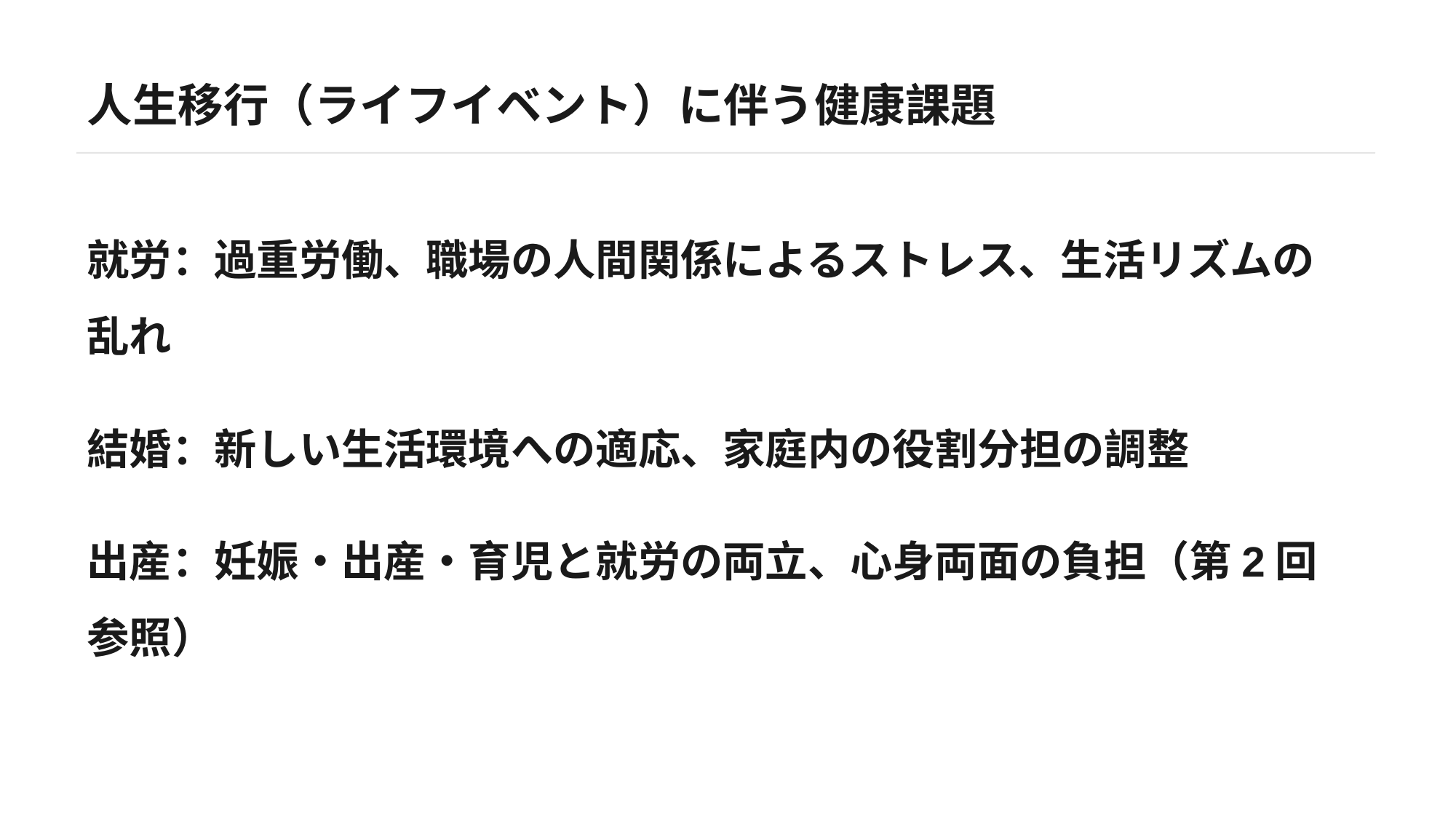

人生移行（ライフイベント）に伴う健康課題

就労：過重労働、職場の人間関係によるストレス、生活リズムの乱れ
結婚：新しい生活環境への適応、家庭内の役割分担の調整
出産：妊娠・出産・育児と就労の両立、心身両面の負担（第2回参照）